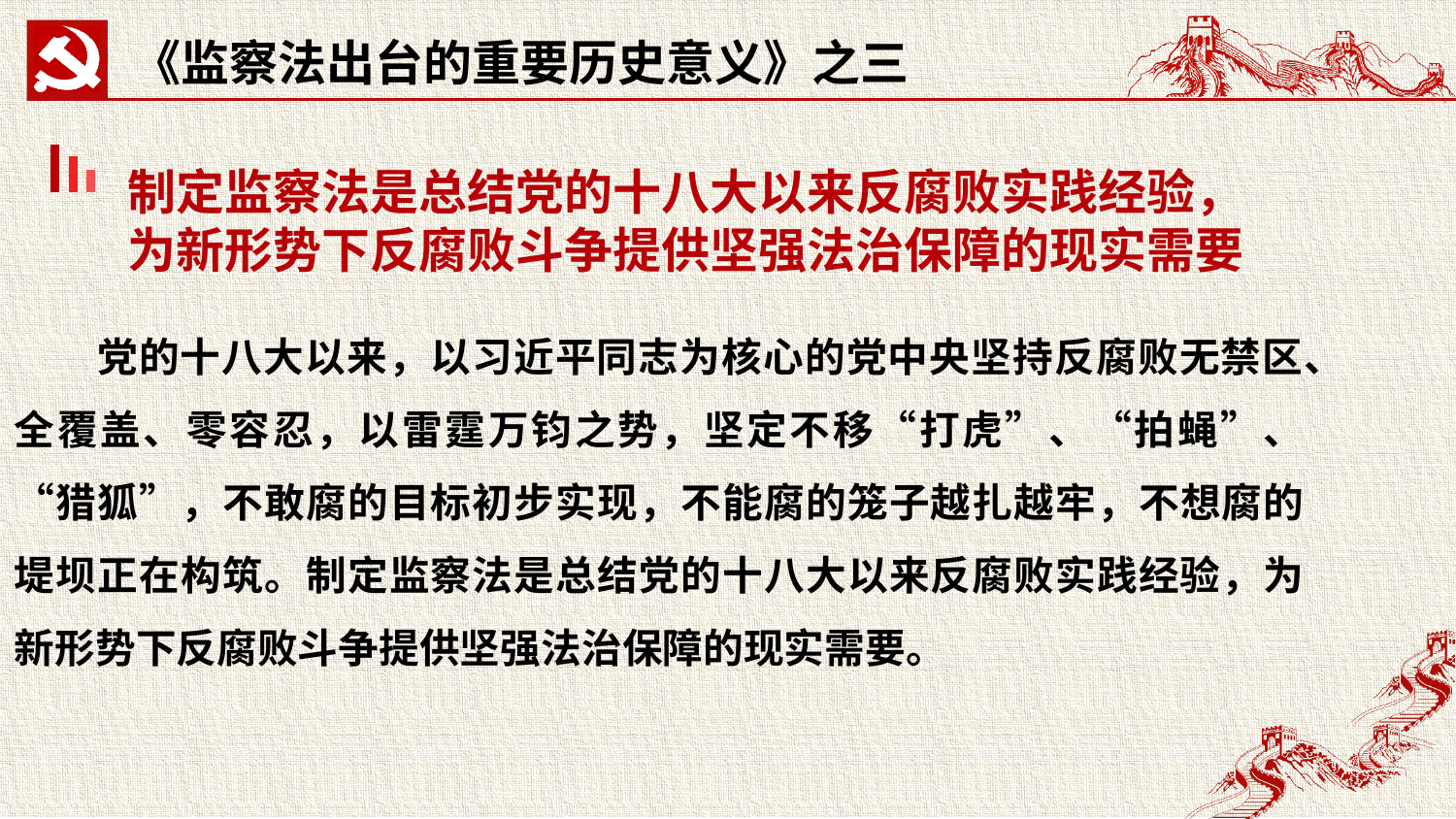

《监察法出台的重要历史意义》之三
制定监察法是总结党的十八大以来反腐败实践经验，为新形势下反腐败斗争提供坚强法治保障的现实需要
       党的十八大以来，以习近平同志为核心的党中央坚持反腐败无禁区、全覆盖、零容忍，以雷霆万钧之势，坚定不移“打虎”、“拍蝇”、“猎狐”，不敢腐的目标初步实现，不能腐的笼子越扎越牢，不想腐的堤坝正在构筑。制定监察法是总结党的十八大以来反腐败实践经验，为新形势下反腐败斗争提供坚强法治保障的现实需要。